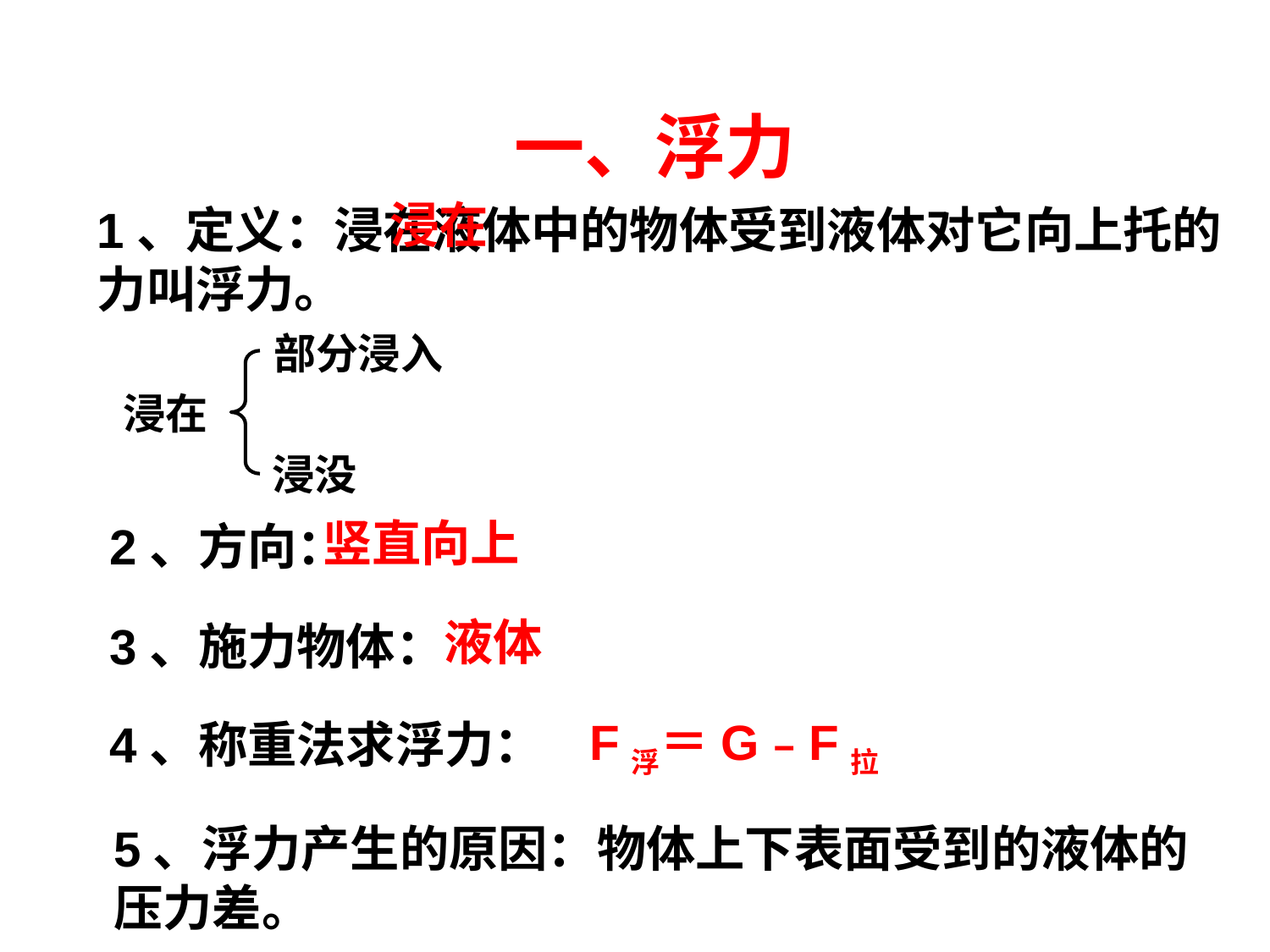

# 一、浮力
浸在
1、定义：浸在液体中的物体受到液体对它向上托的力叫浮力。
部分浸入

浸在
浸没
竖直向上
2、方向：
液体
3、施力物体：
F浮＝G﹣F拉
4、称重法求浮力：
5、浮力产生的原因：物体上下表面受到的液体的压力差。